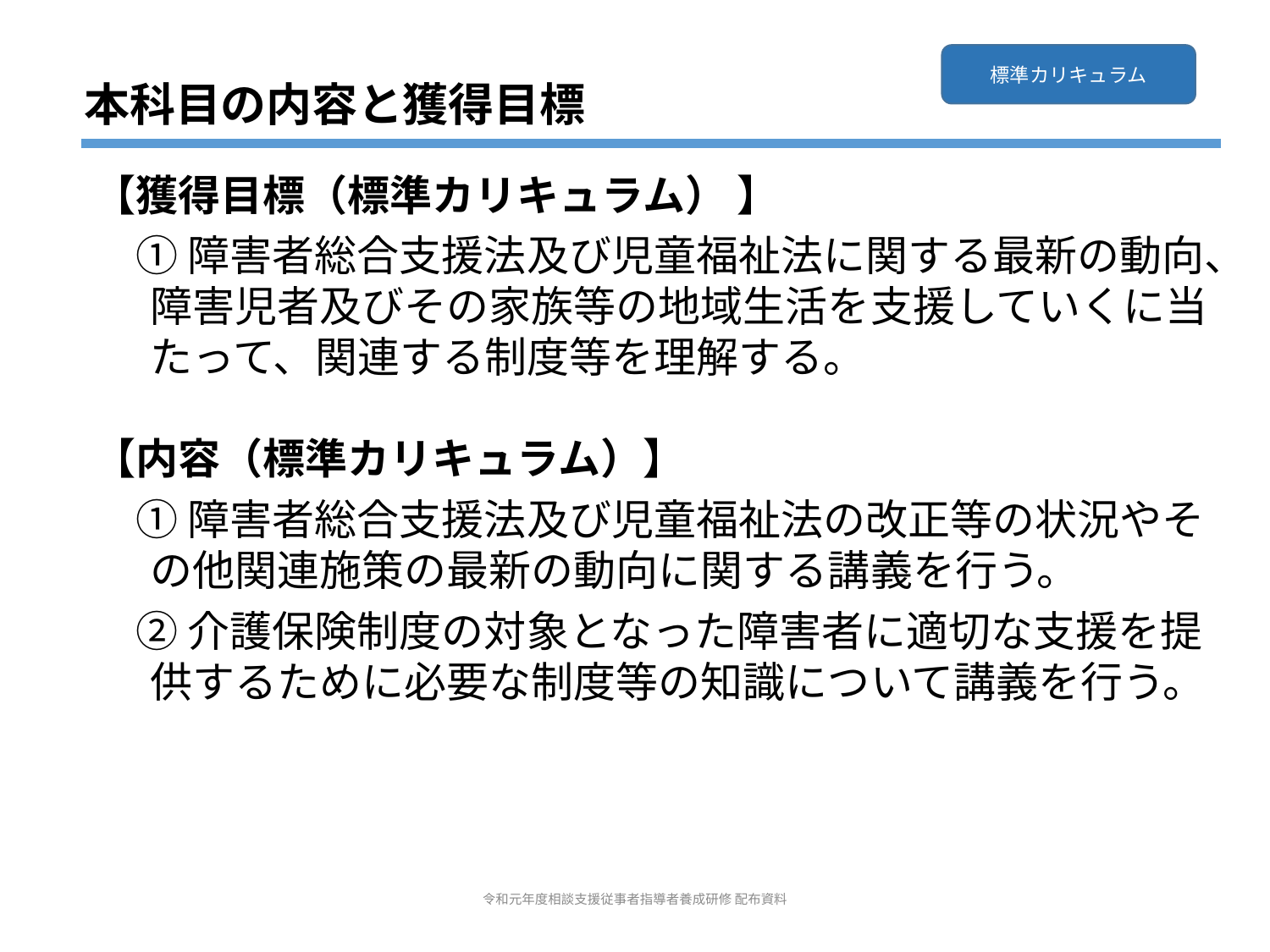

標準カリキュラム
本科目の内容と獲得目標
【獲得目標（標準カリキュラム） 】

　① 障害者総合支援法及び児童福祉法に関する最新の動向、障害児者及びその家族等の地域生活を支援していくに当たって、関連する制度等を理解する。

【内容（標準カリキュラム）】

　① 障害者総合支援法及び児童福祉法の改正等の状況やその他関連施策の最新の動向に関する講義を行う。

　② 介護保険制度の対象となった障害者に適切な支援を提供するために必要な制度等の知識について講義を行う。
令和元年度相談支援従事者指導者養成研修 配布資料